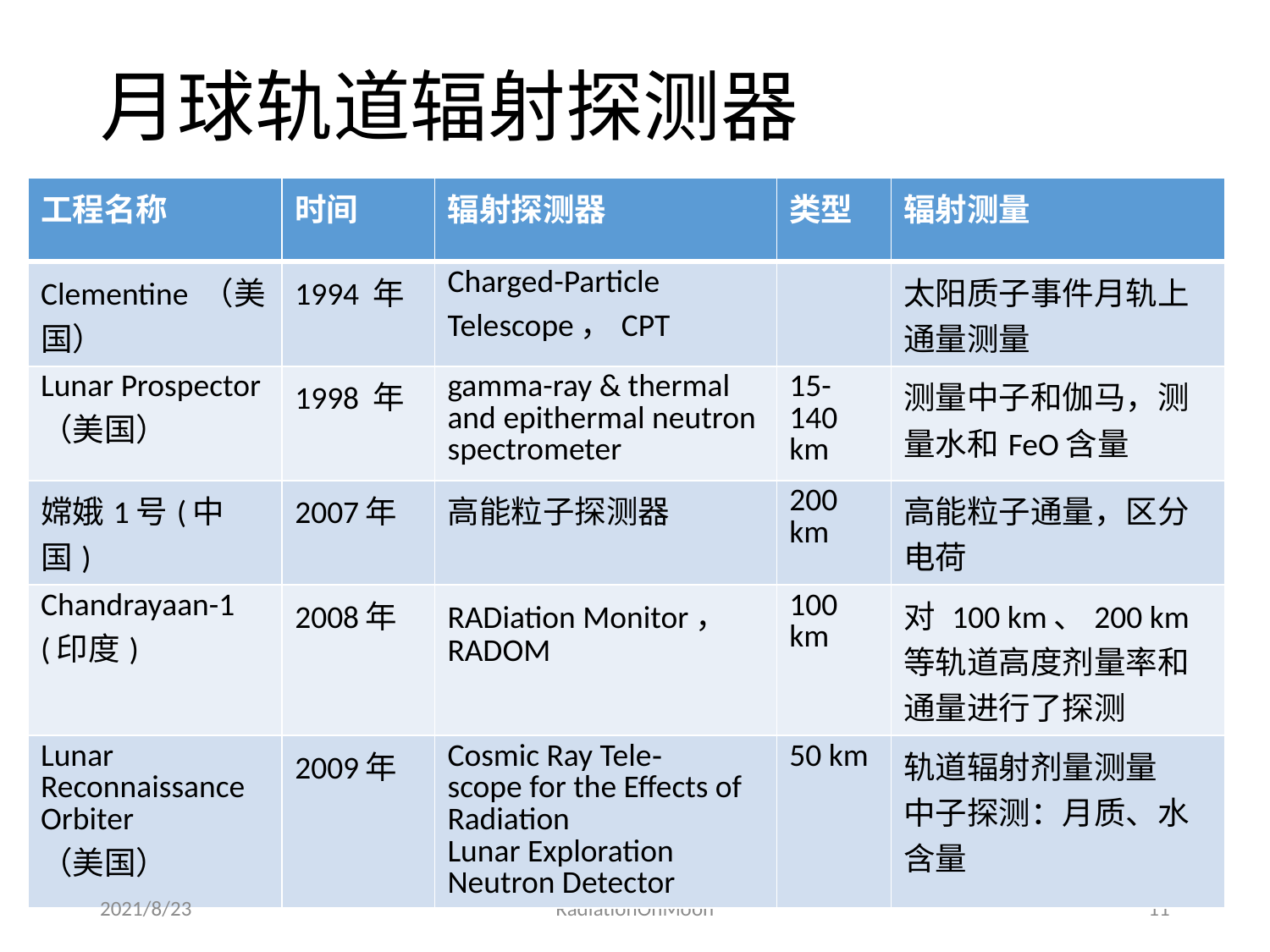

# 月球轨道辐射探测器
| 工程名称 | 时间 | 辐射探测器 | 类型 | 辐射测量 |
| --- | --- | --- | --- | --- |
| Clementine （美国） | 1994 年 | Charged-Particle Telescope，CPT |  | 太阳质子事件月轨上通量测量 |
| Lunar Prospector （美国） | 1998 年 | gamma-ray & thermal and epithermal neutron spectrometer | 15-140 km | 测量中子和伽马，测量水和FeO含量 |
| 嫦娥1号(中国) | 2007年 | 高能粒子探测器 | 200 km | 高能粒子通量，区分电荷 |
| Chandrayaan-1 (印度) | 2008年 | RADiation Monitor， RADOM | 100 km | 对 100 km、200 km 等轨道高度剂量率和通量进行了探测 |
| Lunar Reconnaissance Orbiter （美国） | 2009年 | Cosmic Ray Tele‐ scope for the Effects of Radiation Lunar Exploration Neutron Detector | 50 km | 轨道辐射剂量测量 中子探测：月质、水含量 |
2021/8/23
RadiationOnMoon
11